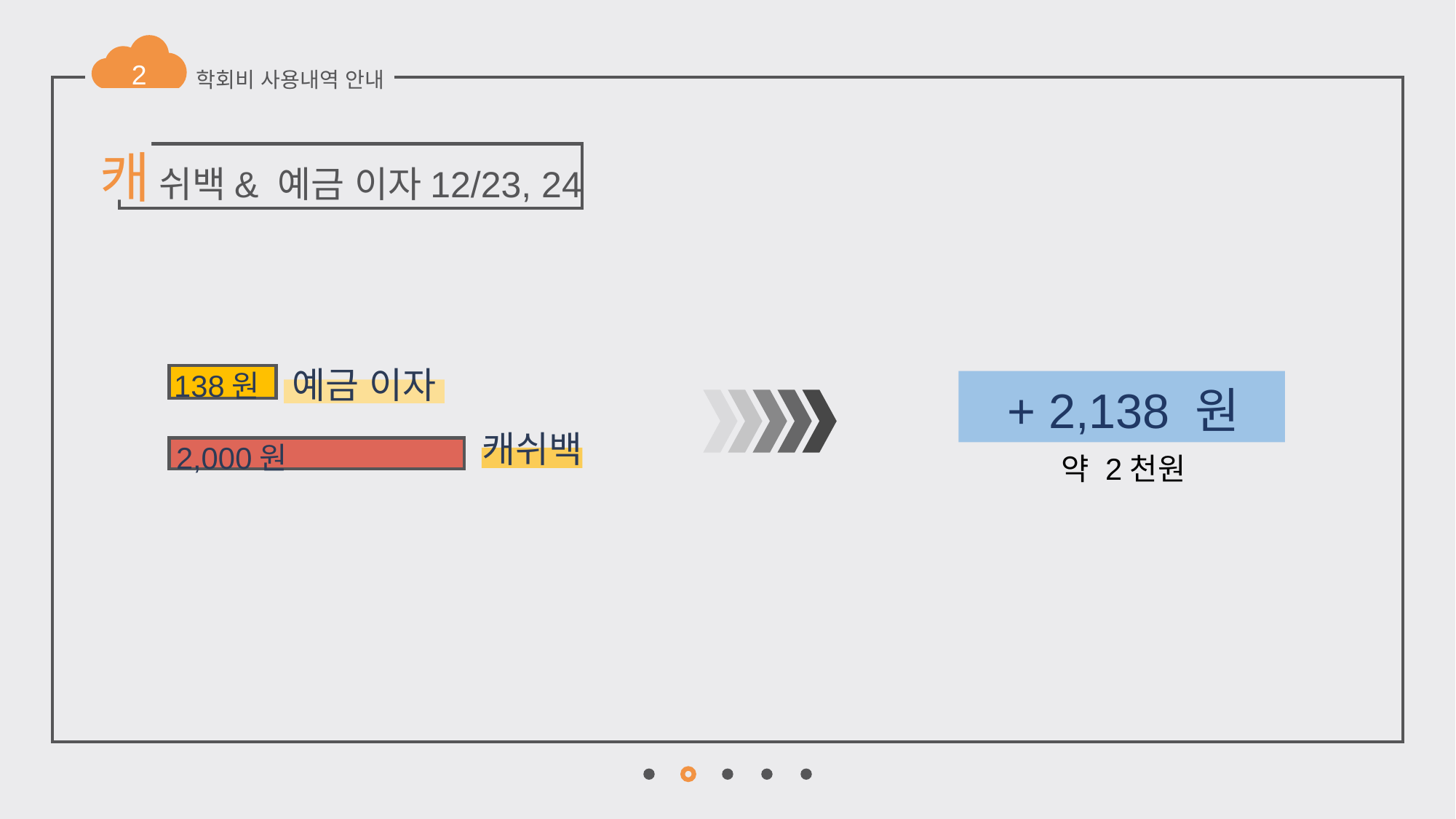

2
학회비 사용내역 안내

캐 쉬백& 예금 이자12/23, 24

예금 이자
138원

캐쉬백
2,000원

+ 2,138 원
약 2천원